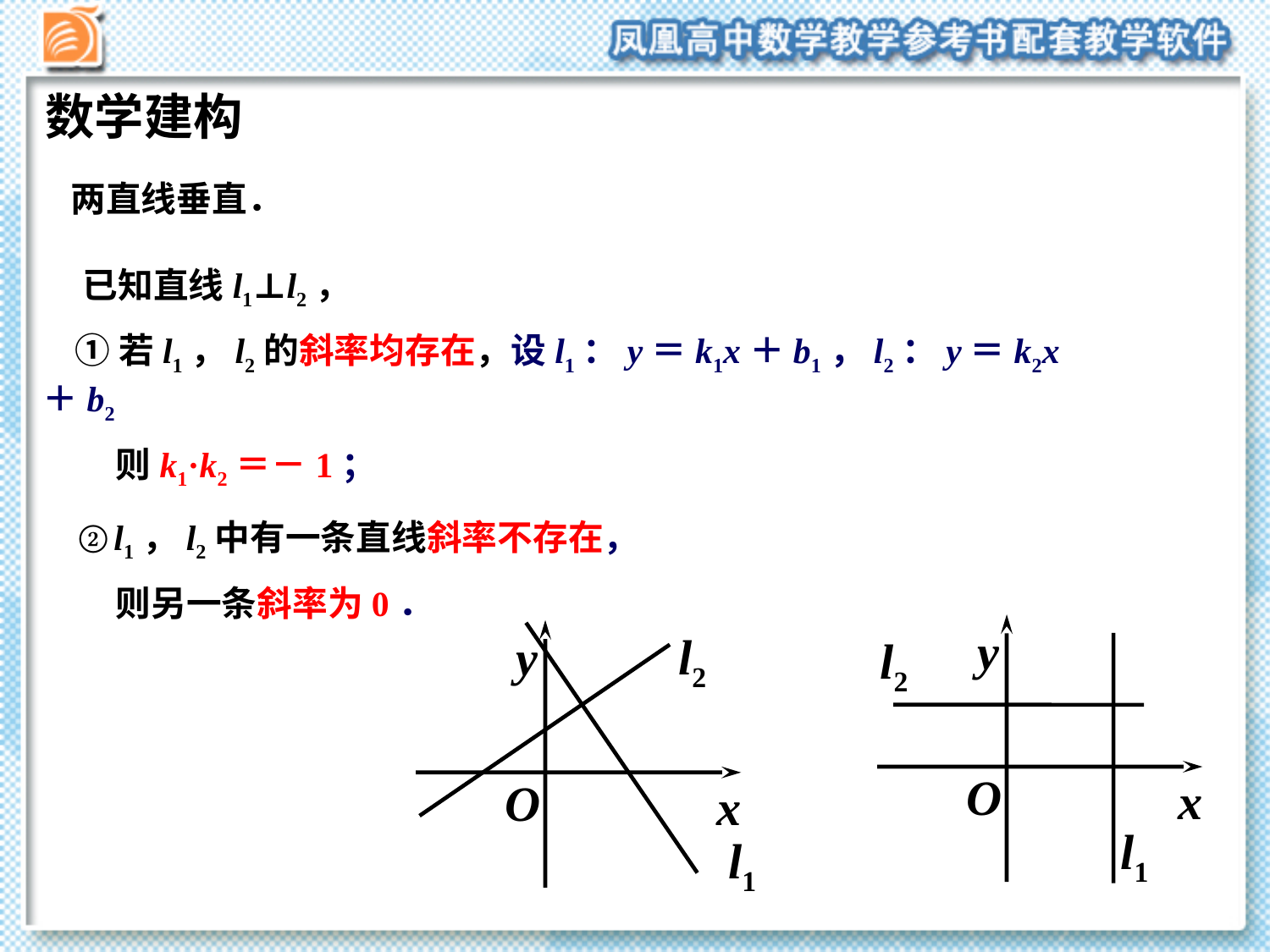

数学建构
两直线垂直．
    已知直线l1⊥l2，
    ①若l1，l2的斜率均存在，设l1：y＝k1x＋b1，l2：y＝k2x＋b2
        则k1·k2＝－1；
    ②l1，l2中有一条直线斜率不存在，
        则另一条斜率为0．
y

O
x

l2
y
l2

O
x

l1
l1